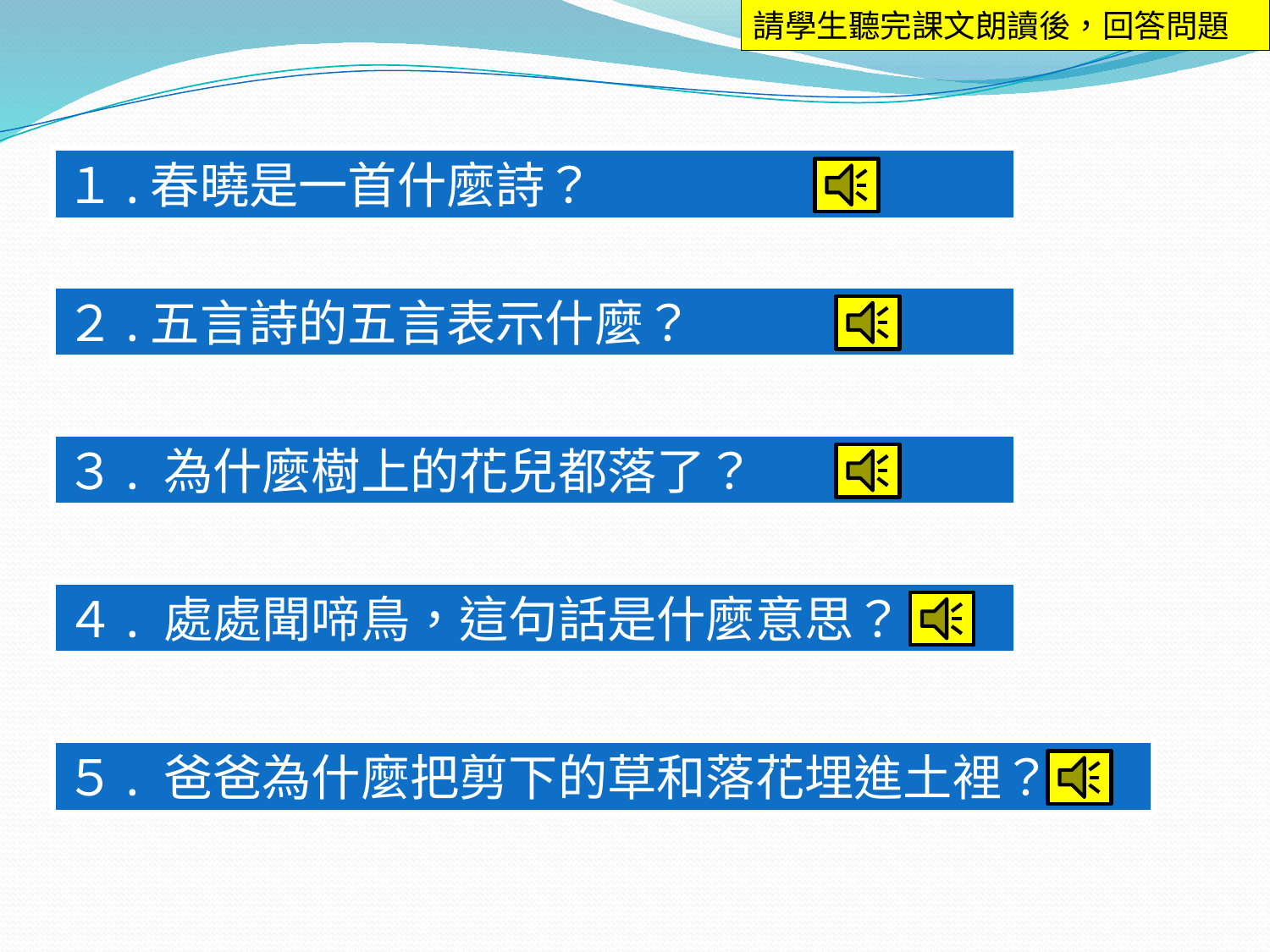

請學生聽完課文朗讀後，回答問題
１.春曉是一首什麼詩？

２.五言詩的五言表示什麼？

３. 為什麼樹上的花兒都落了？

４. 處處聞啼鳥，這句話是什麼意思？

５. 爸爸為什麼把剪下的草和落花埋進土裡？